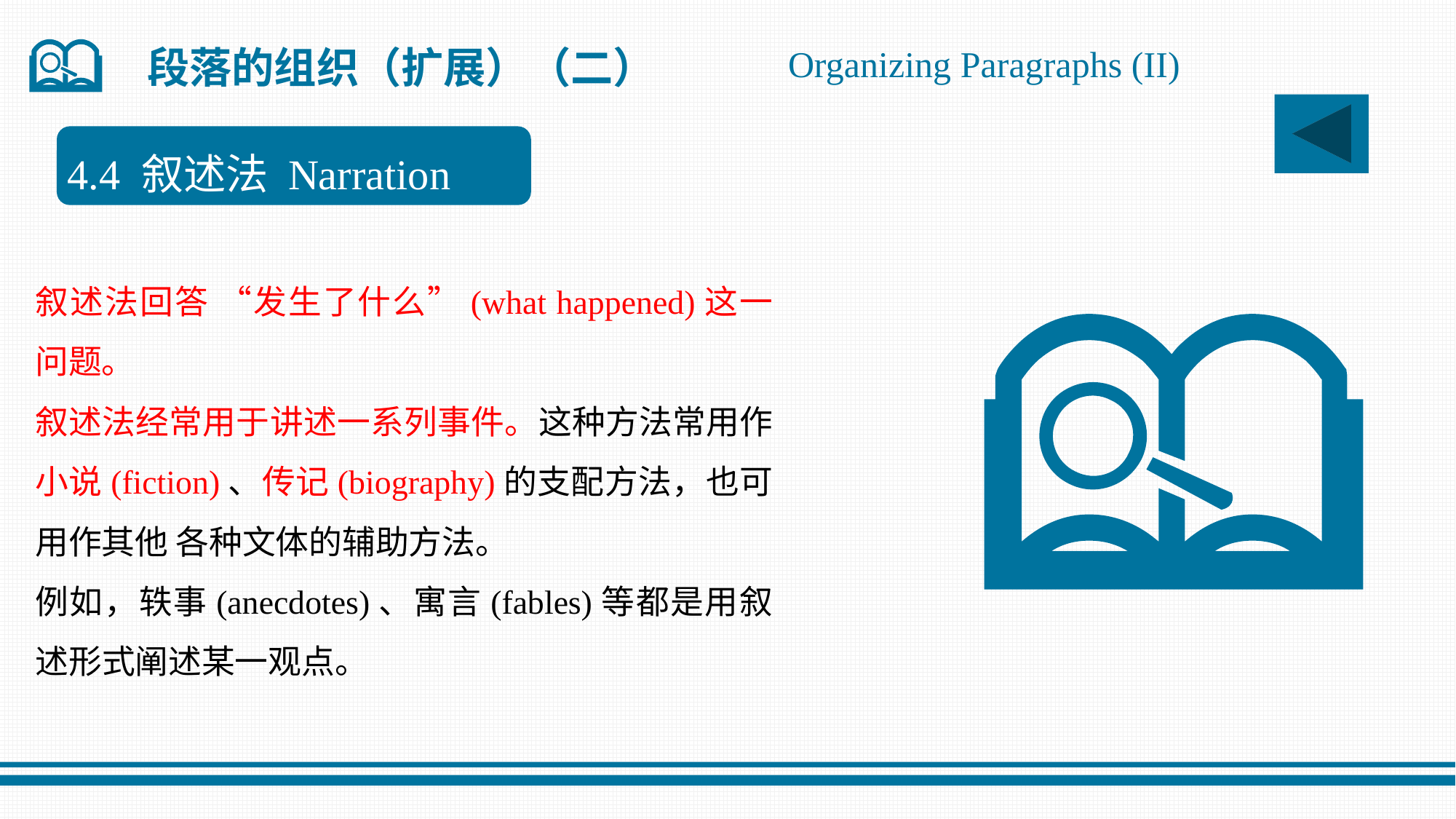

Organizing Paragraphs (II)
段落的组织（扩展）（二）

4.4 叙述法 Narration

叙述法回答 “发生了什么”(what happened)这一问题。
叙述法经常用于讲述一系列事件。这种方法常用作小说(fiction)、传记(biography)的支配方法，也可用作其他 各种文体的辅助方法。
例如，轶事(anecdotes)、寓言(fables)等都是用叙述形式阐述某一观点。